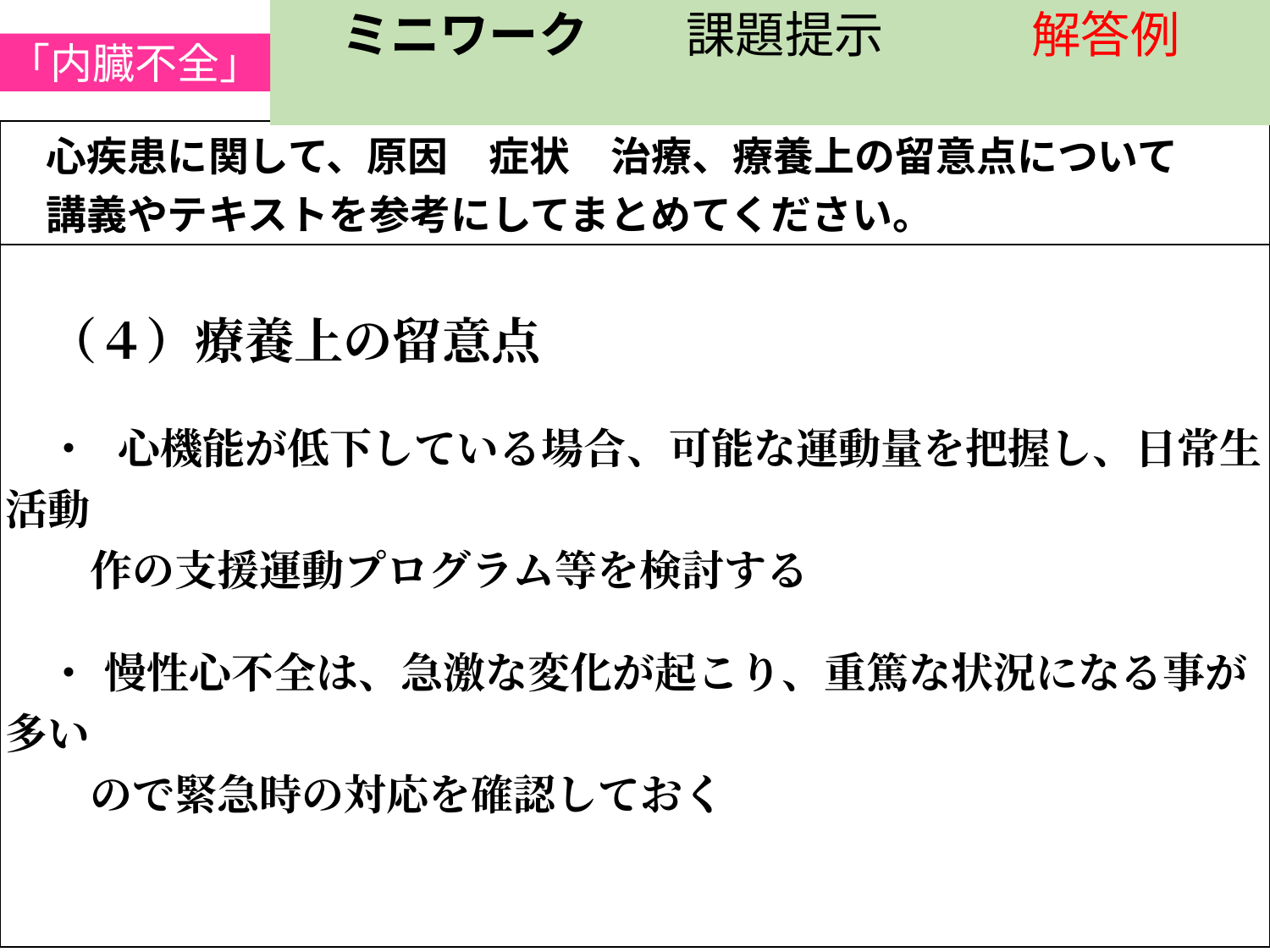

「内臓不全」
   ミニワーク　　課題提示　　　解答例
| 心疾患に関して、原因　症状　治療、療養上の留意点について 　講義やテキストを参考にしてまとめてください。 |
| --- |
| （４）療養上の留意点   　・　　心機能が低下している場合、可能な運動量を把握し、日常生活動 　　作の支援運動プログラム等を検討する 　・　慢性心不全は、急激な変化が起こり、重篤な状況になる事が多い 　　ので緊急時の対応を確認しておく |